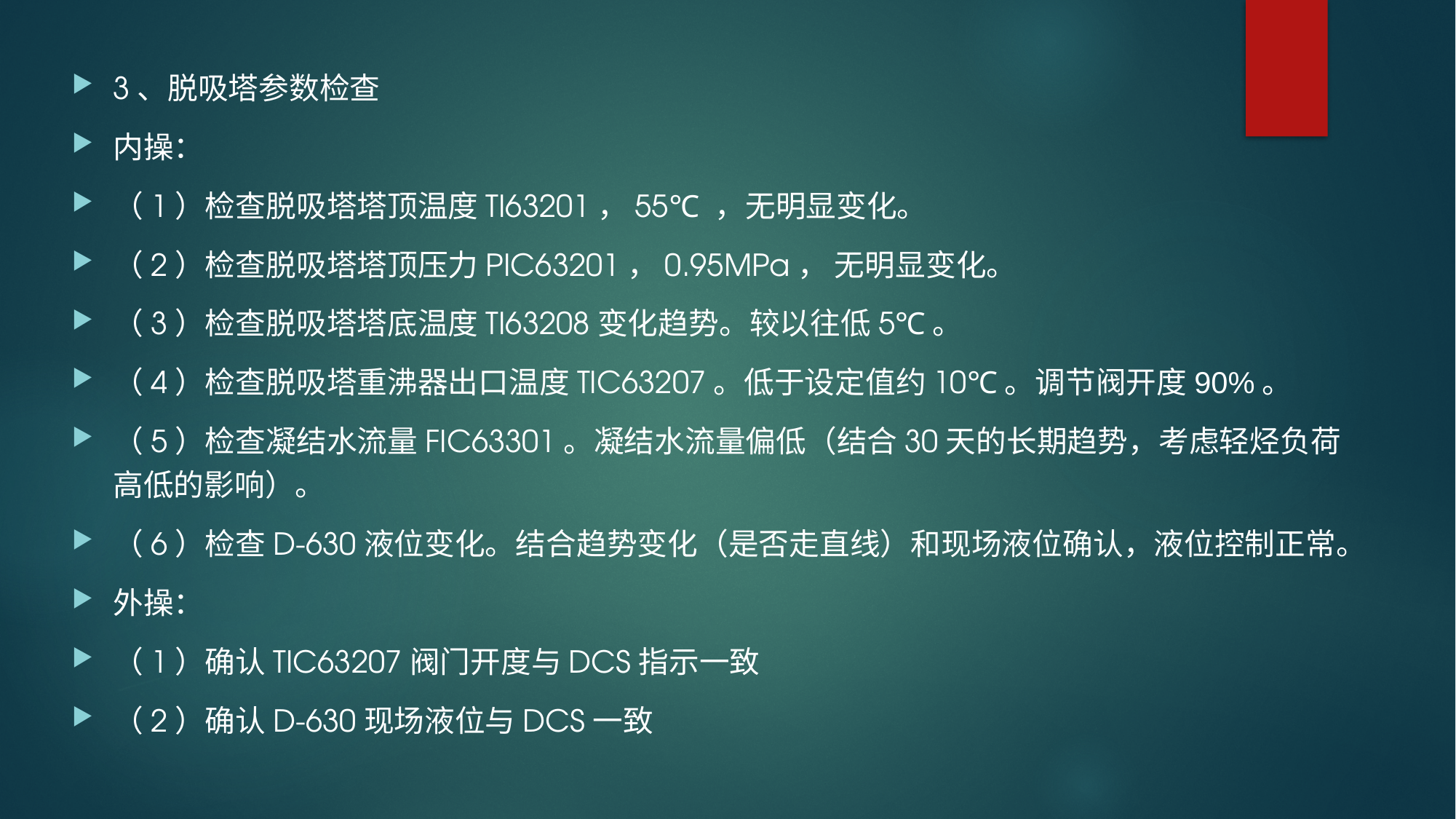

3、脱吸塔参数检查
内操：
（1）检查脱吸塔塔顶温度TI63201，55℃ ，无明显变化。
（2）检查脱吸塔塔顶压力PIC63201，0.95MPa， 无明显变化。
（3）检查脱吸塔塔底温度TI63208变化趋势。较以往低5℃。
（4）检查脱吸塔重沸器出口温度TIC63207。低于设定值约10℃。调节阀开度90%。
（5）检查凝结水流量FIC63301。凝结水流量偏低（结合30天的长期趋势，考虑轻烃负荷高低的影响）。
（6）检查D-630液位变化。结合趋势变化（是否走直线）和现场液位确认，液位控制正常。
外操：
（1）确认TIC63207阀门开度与DCS指示一致
（2）确认D-630现场液位与DCS一致